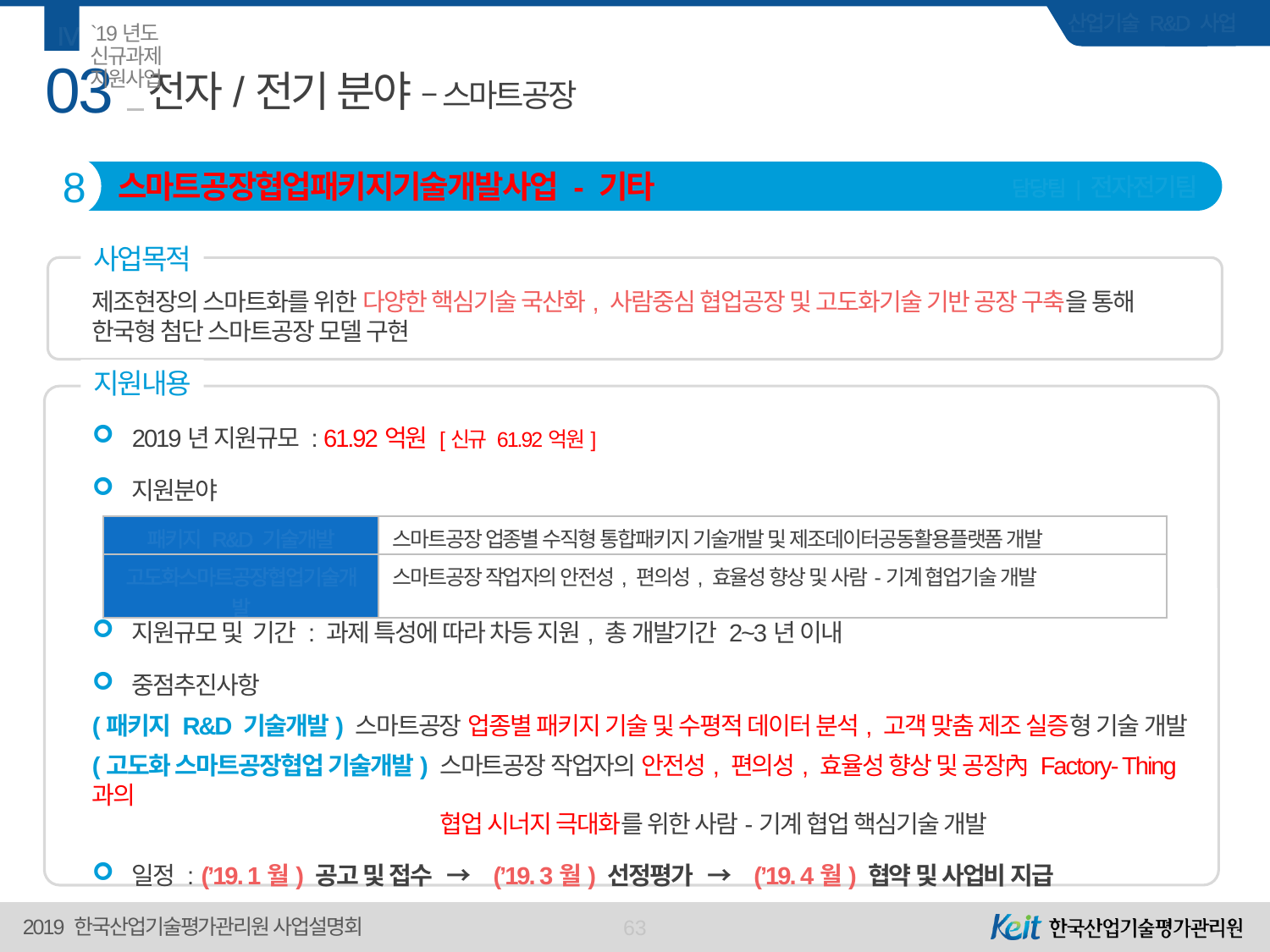

Ⅳ
`19년도 신규과제 지원사업
03
# 전자/전기 분야 – 스마트공장
8
스마트공장협업패키지기술개발사업 - 기타
담당팀 | 전자전기팀
사업목적

제조현장의 스마트화를 위한 다양한 핵심기술 국산화, 사람중심 협업공장 및 고도화기술 기반 공장 구축을 통해 한국형 첨단 스마트공장 모델 구현
지원내용

2019년 지원규모 : 61.92억원 [신규 61.92억원]

지원분야

지원규모 및  기간 : 과제 특성에 따라 차등 지원, 총 개발기간 2~3년 이내

중점추진사항
(패키지 R&D 기술개발) 스마트공장 업종별 패키지 기술 및 수평적 데이터 분석, 고객 맞춤 제조 실증형 기술 개발
(고도화 스마트공장협업 기술개발) 스마트공장 작업자의 안전성, 편의성, 효율성 향상 및 공장內 Factory- Thing과의
                                                                 협업 시너지 극대화를 위한 사람-기계 협업 핵심기술 개발

일정 : (’19. 1월) 공고 및 접수   →   (’19. 3월) 선정평가   →   (’19. 4월) 협약 및 사업비 지급
| 패키지 R&D 기술개발 | 스마트공장 업종별 수직형 통합패키지 기술개발 및 제조데이터공동활용플랫폼 개발 |
| --- | --- |
| 고도화스마트공장협업기술개발 | 스마트공장 작업자의 안전성, 편의성, 효율성 향상 및 사람-기계 협업기술 개발 |
63